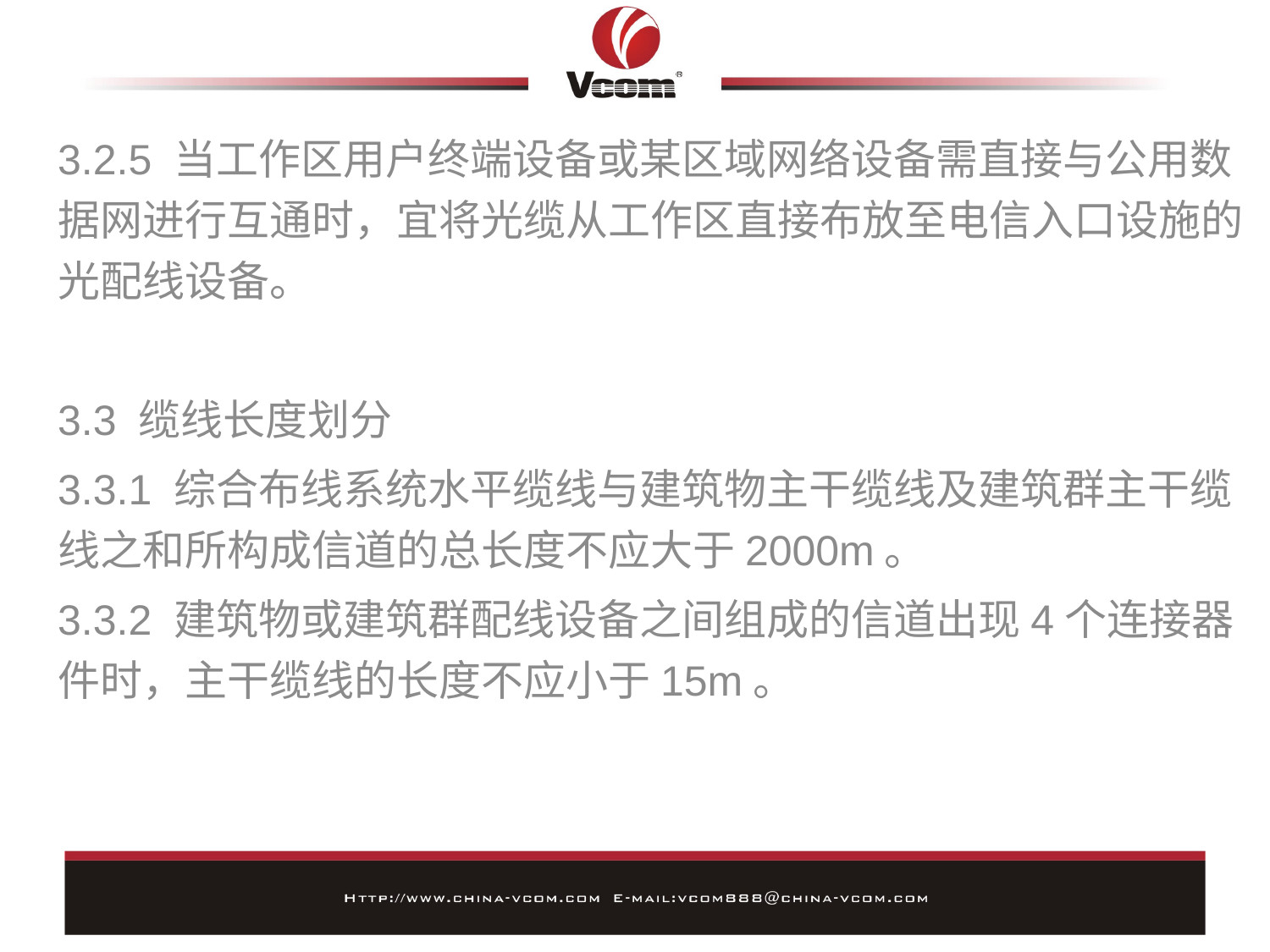

3.2.5 当工作区用户终端设备或某区域网络设备需直接与公用数据网进行互通时，宜将光缆从工作区直接布放至电信入口设施的光配线设备。

3.3 缆线长度划分
3.3.1 综合布线系统水平缆线与建筑物主干缆线及建筑群主干缆线之和所构成信道的总长度不应大于2000m。
3.3.2 建筑物或建筑群配线设备之间组成的信道出现4个连接器件时，主干缆线的长度不应小于15m。